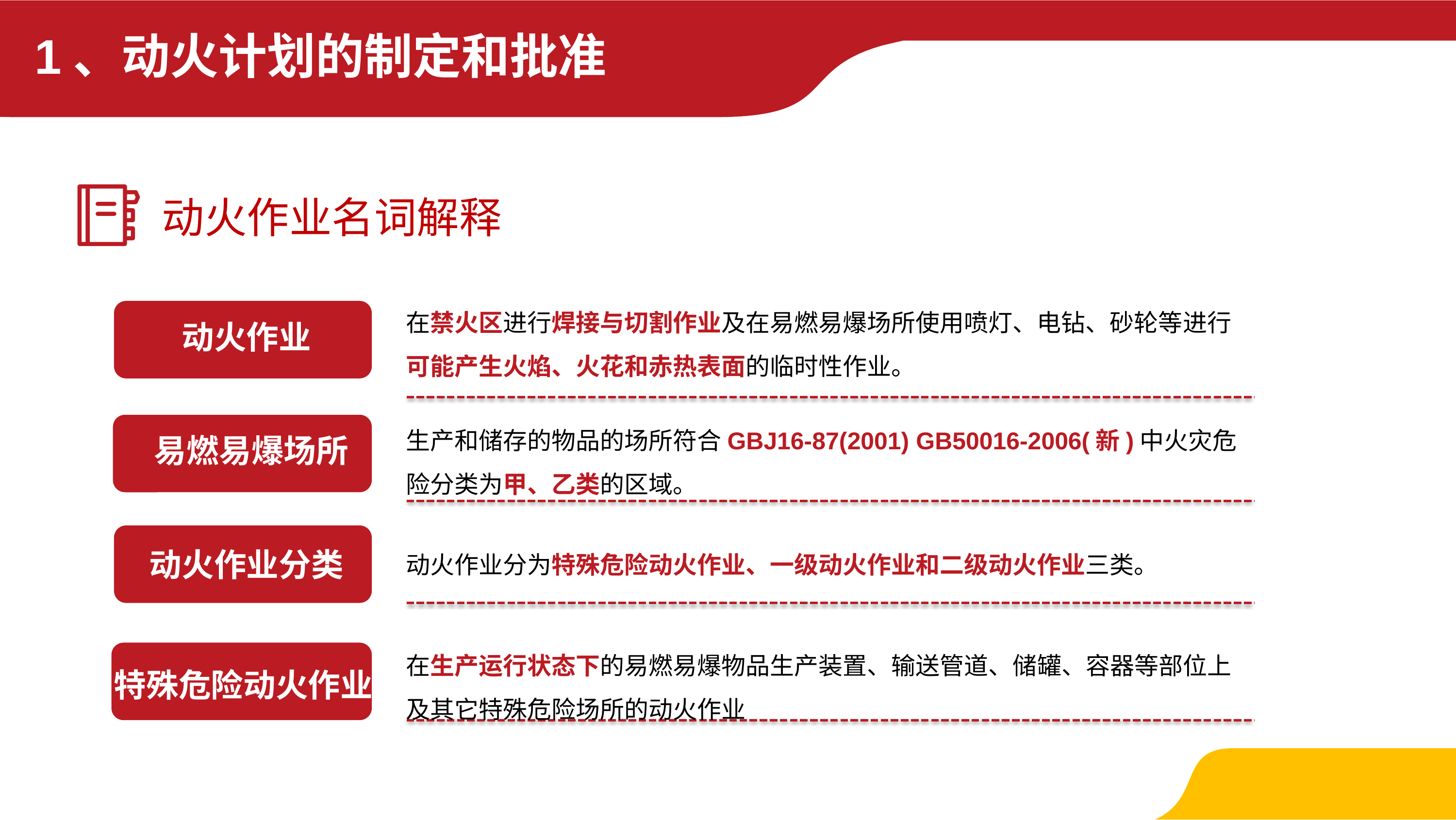

1、动火计划的制定和批准

动火作业名词解释
在禁火区进行焊接与切割作业及在易燃易爆场所使用喷灯、电钻、砂轮等进行可能产生火焰、火花和赤热表面的临时性作业。

动火作业
生产和储存的物品的场所符合GBJ16-87(2001) GB50016-2006(新)中火灾危险分类为甲、乙类的区域。

易燃易爆场所
易燃易爆场所

动火作业分为特殊危险动火作业、一级动火作业和二级动火作业三类。
动火作业分类
在生产运行状态下的易燃易爆物品生产装置、输送管道、储罐、容器等部位上及其它特殊危险场所的动火作业

特殊危险动火作业